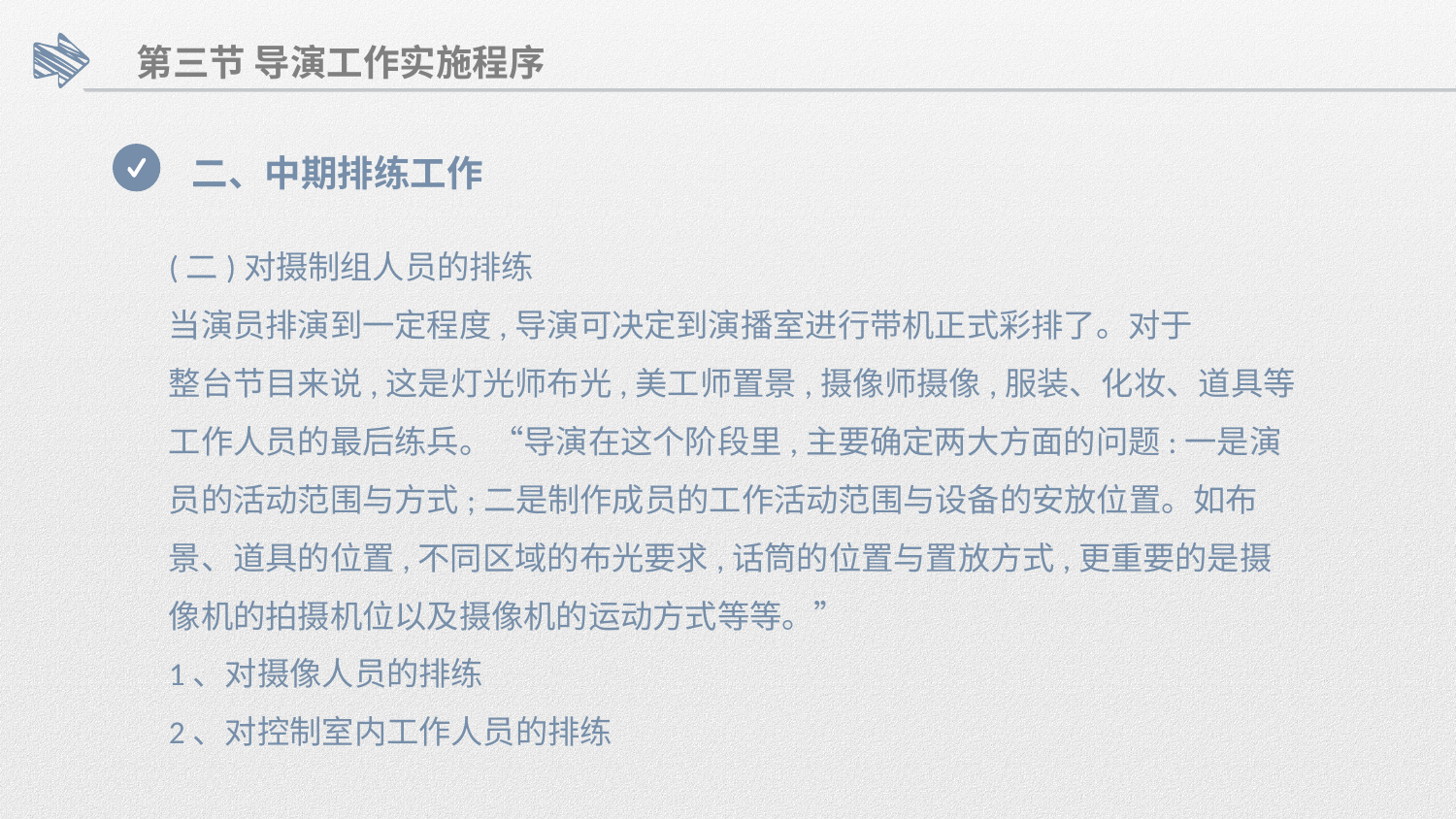

第三节 导演工作实施程序
二、中期排练工作

(二)对摄制组人员的排练
当演员排演到一定程度,导演可决定到演播室进行带机正式彩排了。对于
整台节目来说,这是灯光师布光,美工师置景,摄像师摄像,服装、化妆、道具等
工作人员的最后练兵。“导演在这个阶段里,主要确定两大方面的问题:一是演
员的活动范围与方式;二是制作成员的工作活动范围与设备的安放位置。如布
景、道具的位置,不同区域的布光要求,话筒的位置与置放方式,更重要的是摄
像机的拍摄机位以及摄像机的运动方式等等。”
1、对摄像人员的排练
2、对控制室内工作人员的排练